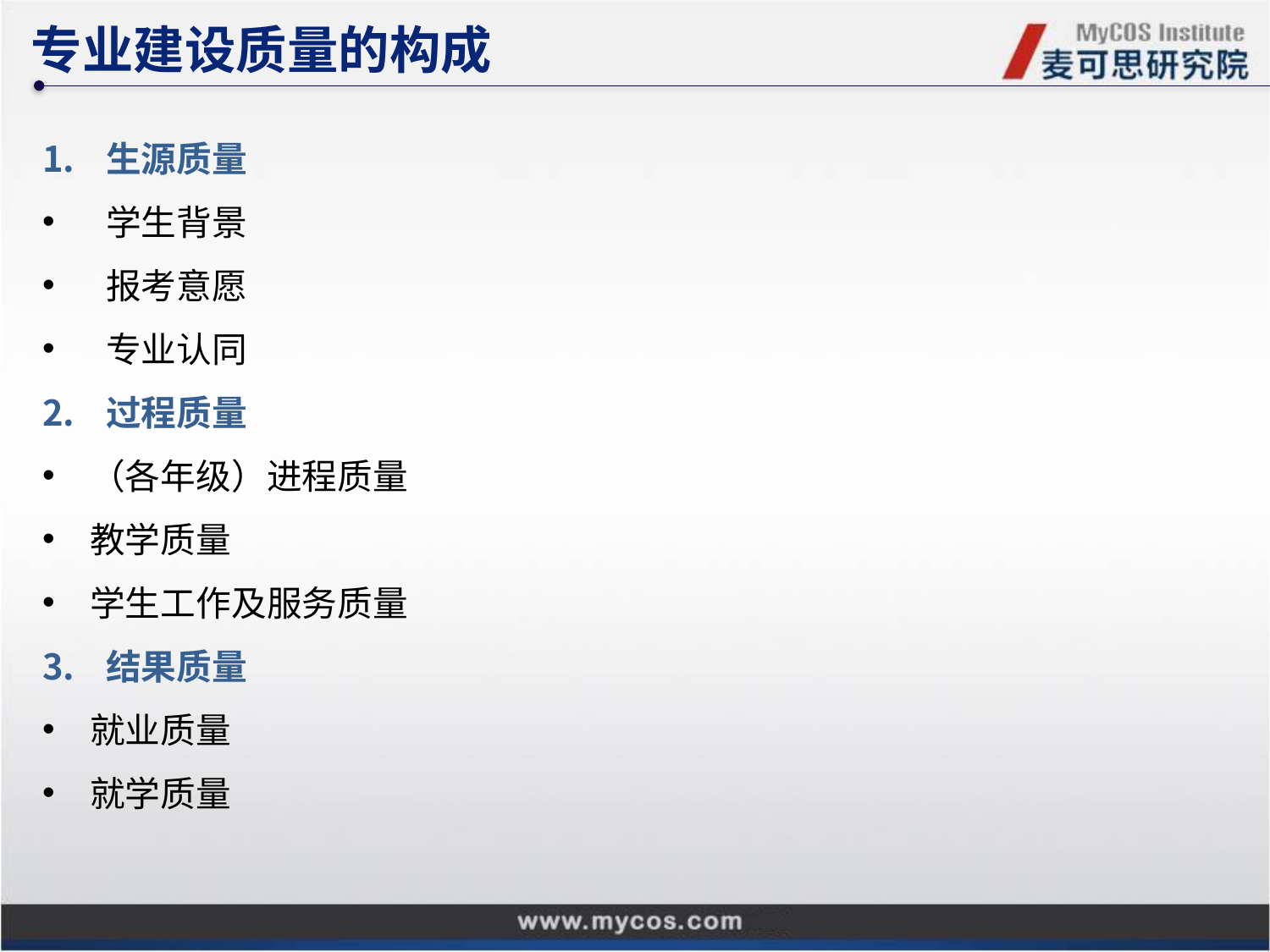

专业建设质量的构成
生源质量
学生背景
报考意愿
专业认同
过程质量
（各年级）进程质量
教学质量
学生工作及服务质量
结果质量
就业质量
就学质量